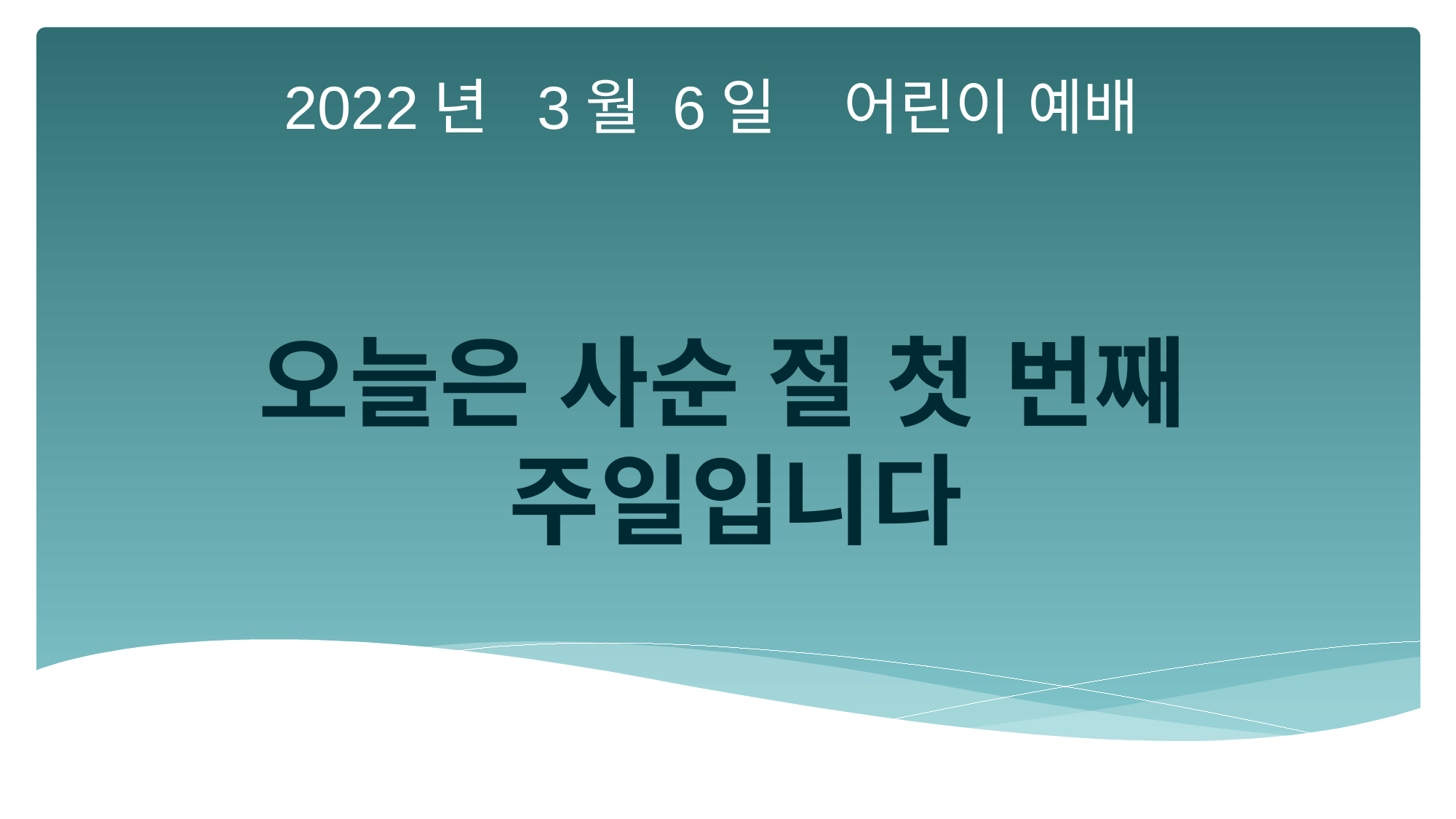

2022년  3월 6일    어린이 예배
오늘은 사순 절 첫 번째
주일입니다